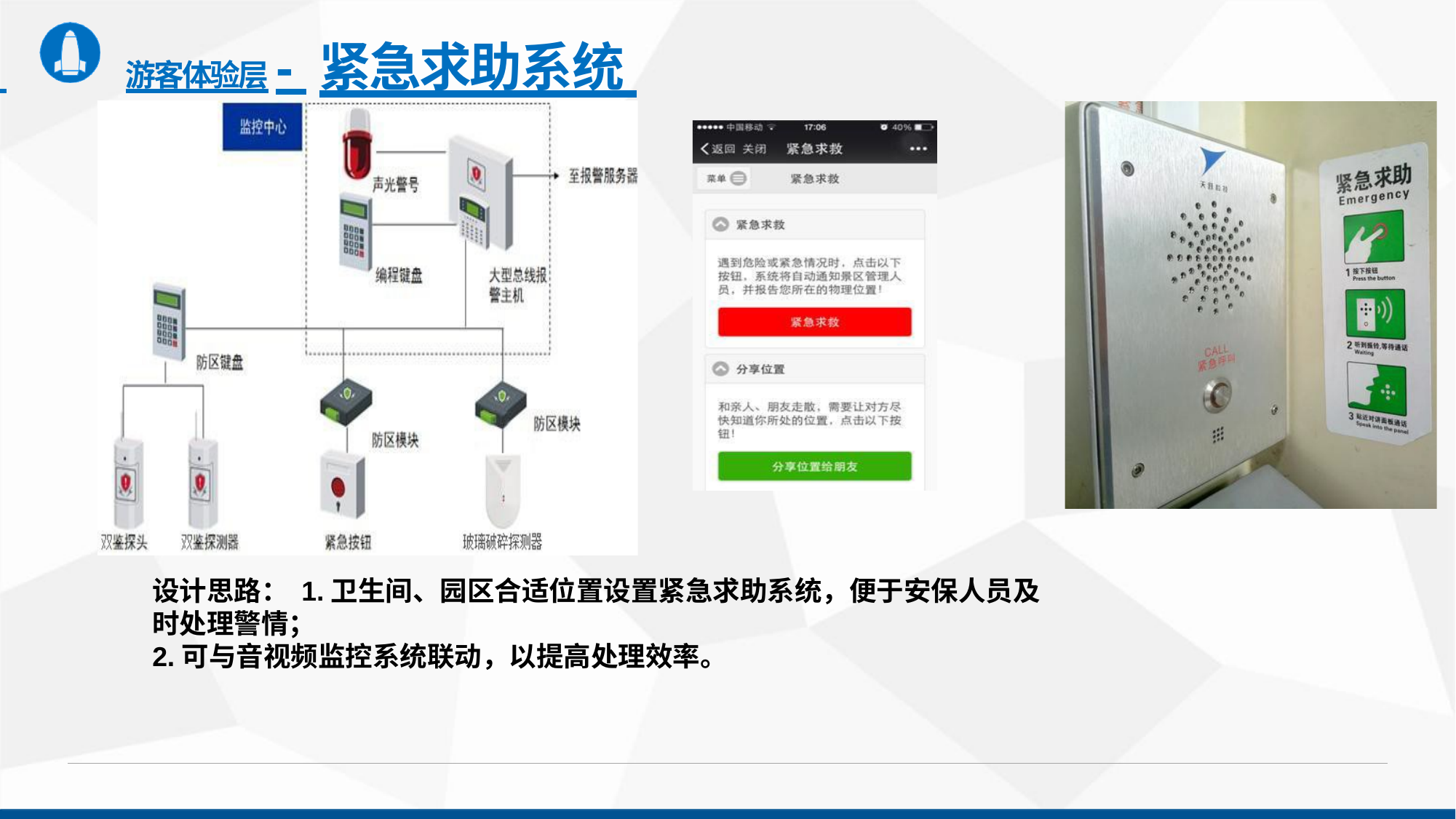

# 游客体验层- 紧急求助系统

设计思路： 1.卫生间、园区合适位置设置紧急求助系统，便于安保人员及时处理警情；
2.可与音视频监控系统联动，以提高处理效率。